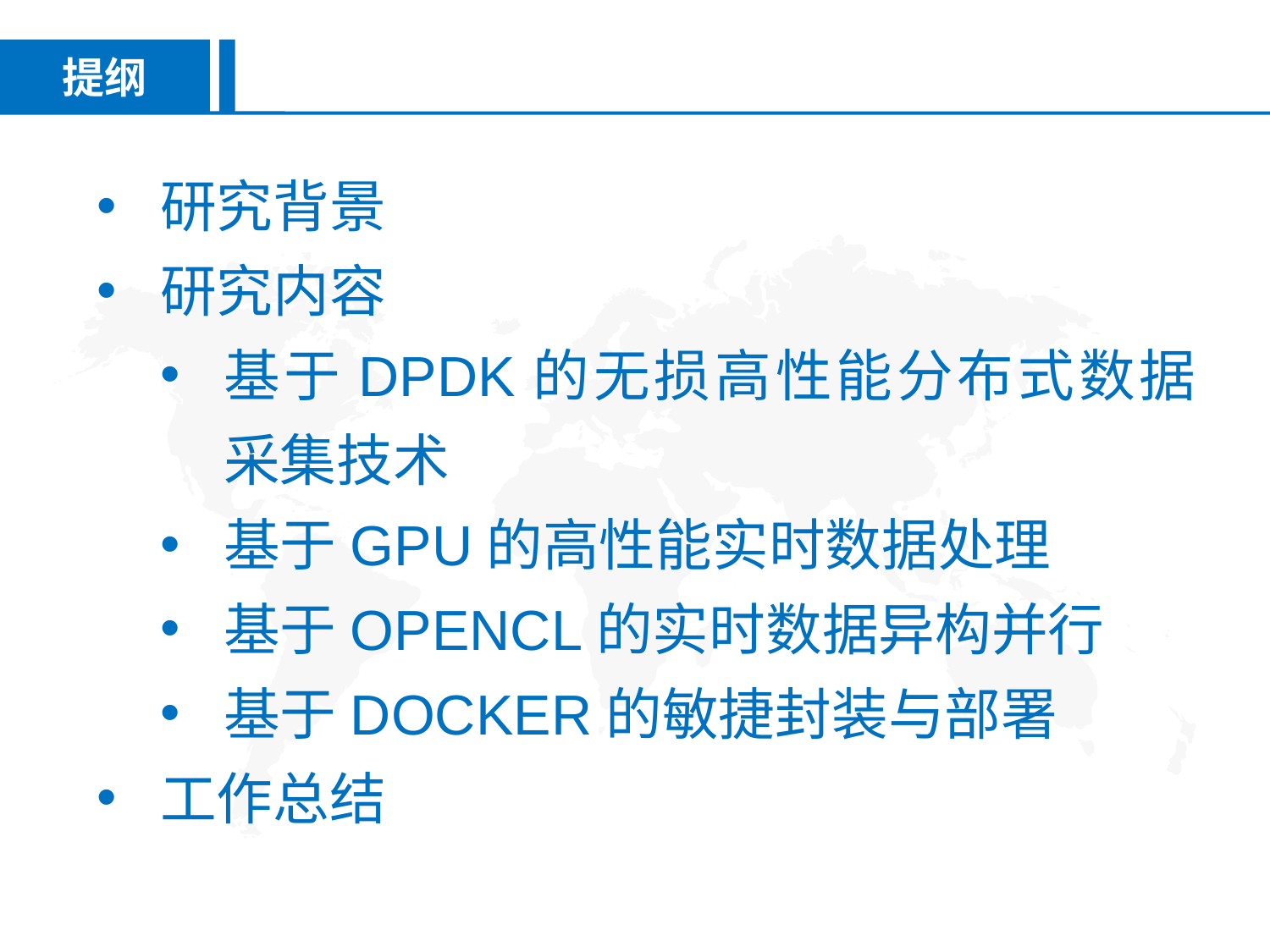

提纲

研究背景
研究内容
基于DPDK的无损高性能分布式数据采集技术
基于GPU的高性能实时数据处理
基于OPENCL的实时数据异构并行
基于DOCKER的敏捷封装与部署
工作总结